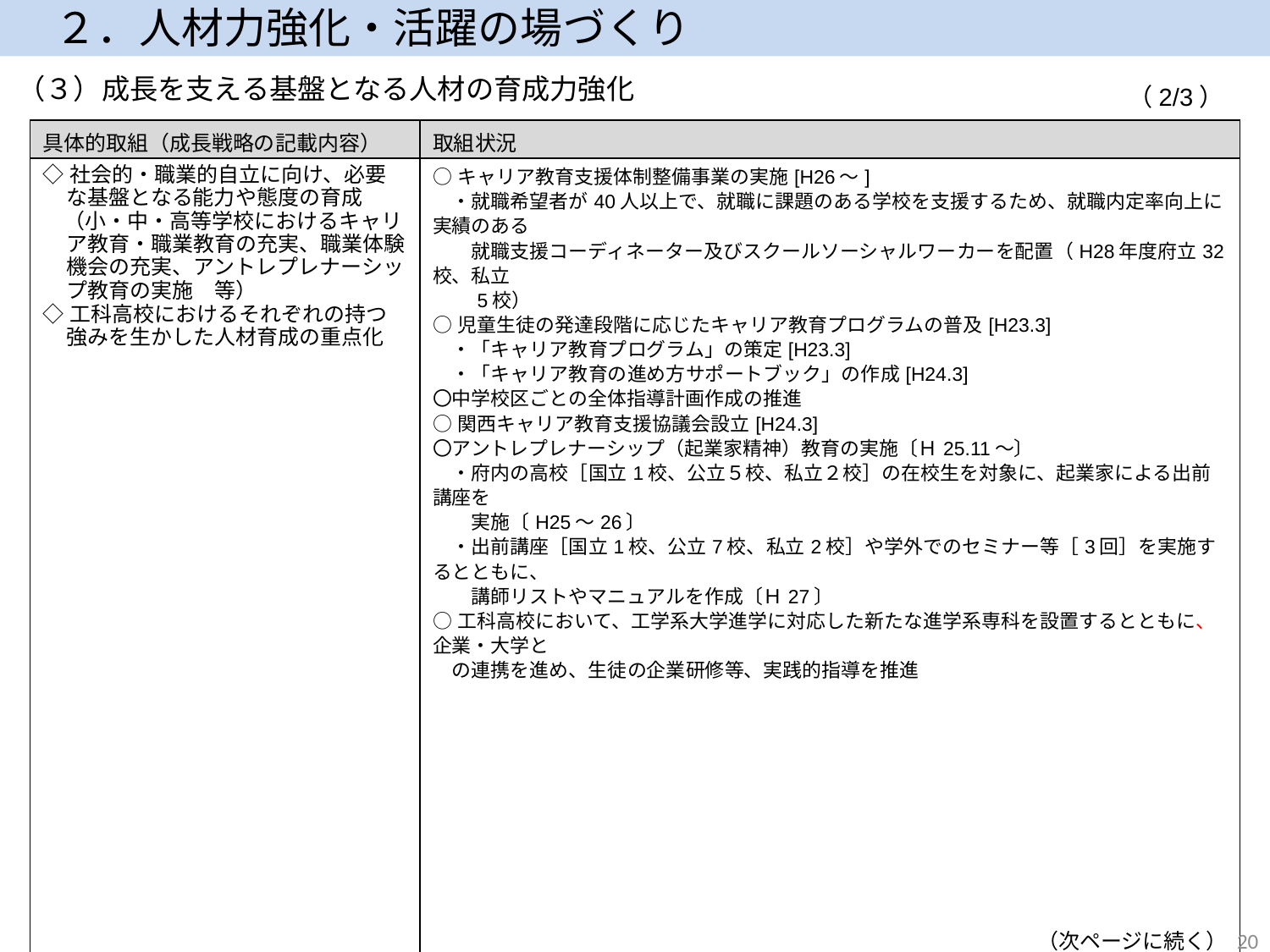

２．人材力強化・活躍の場づくり
（３）成長を支える基盤となる人材の育成力強化
（2/3）
| 具体的取組（成長戦略の記載内容） | 取組状況 |
| --- | --- |
| ◇社会的・職業的自立に向け、必要な基盤となる能力や態度の育成 　（小・中・高等学校におけるキャリア教育・職業教育の充実、職業体験機会の充実、アントレプレナーシップ教育の実施　等） ◇工科高校におけるそれぞれの持つ強みを生かした人材育成の重点化 | ○キャリア教育支援体制整備事業の実施[H26～] 　・就職希望者が40人以上で、就職に課題のある学校を支援するため、就職内定率向上に実績のある 　　就職支援コーディネーター及びスクールソーシャルワーカーを配置（H28年度府立32校、私立 　　5校） ○児童生徒の発達段階に応じたキャリア教育プログラムの普及[H23.3] 　・「キャリア教育プログラム」の策定[H23.3] 　・「キャリア教育の進め方サポートブック」の作成[H24.3] 〇中学校区ごとの全体指導計画作成の推進 ○関西キャリア教育支援協議会設立[H24.3] 〇アントレプレナーシップ（起業家精神）教育の実施〔Ｈ25.11～〕 　・府内の高校［国立1校、公立５校、私立２校］の在校生を対象に、起業家による出前講座を 　　実施〔H25～26〕 　・出前講座［国立1校、公立7校、私立2校］や学外でのセミナー等［3回］を実施するとともに、 　　講師リストやマニュアルを作成〔Ｈ27〕 ○工科高校において、工学系大学進学に対応した新たな進学系専科を設置するとともに、企業・大学と 　の連携を進め、生徒の企業研修等、実践的指導を推進 （次ページに続く） |
20